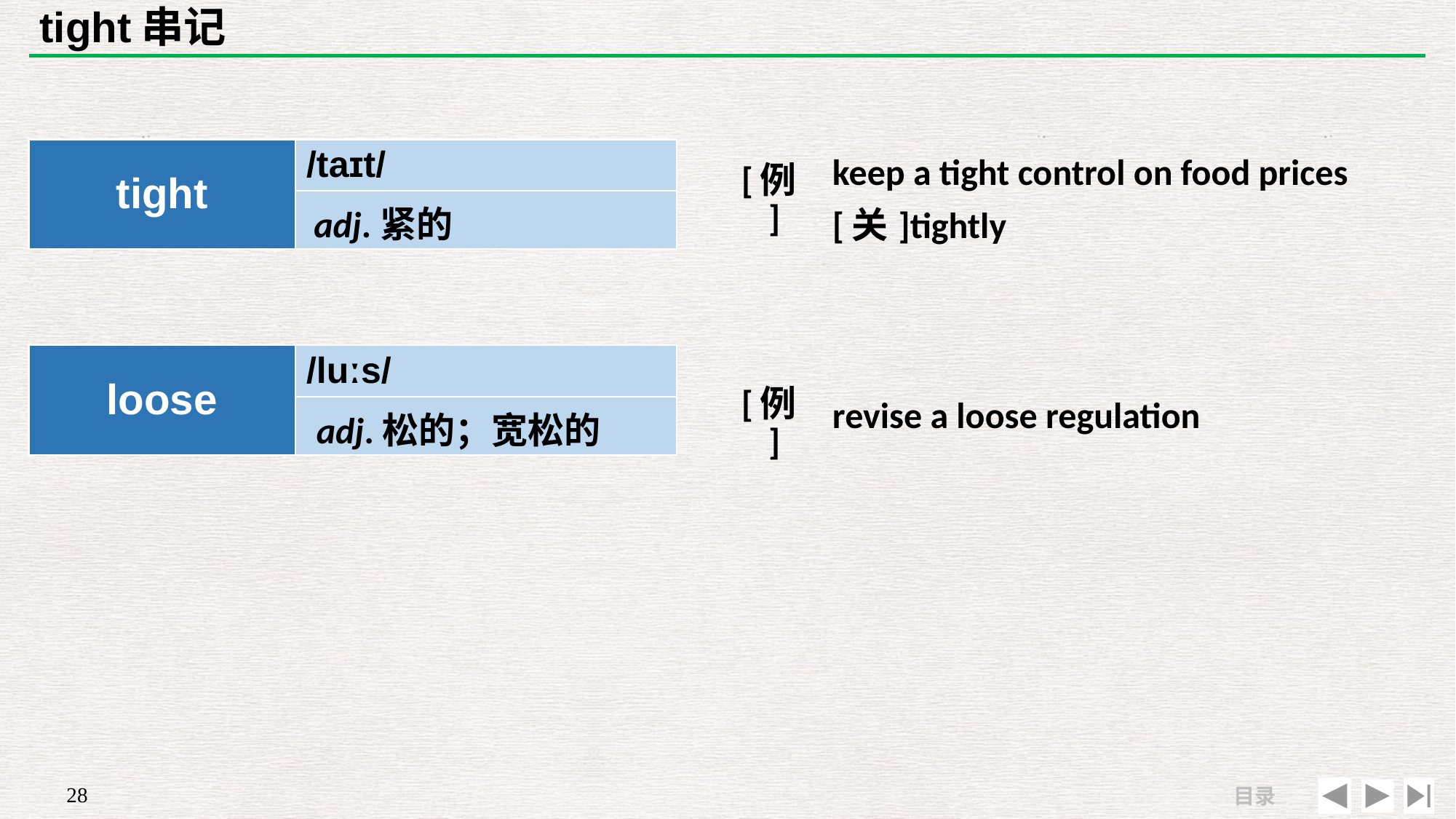

# tight串记

|  |  |
| --- | --- |
| [例] | keep a tight control on food prices　[关]tightly |
| tight | /taɪt/ |
| --- | --- |
|  |  |
adj.紧的
|  |  |
| --- | --- |
| [例] | revise a loose regulation |
| loose | /luːs/ |
| --- | --- |
|  |  |
adj.松的；宽松的